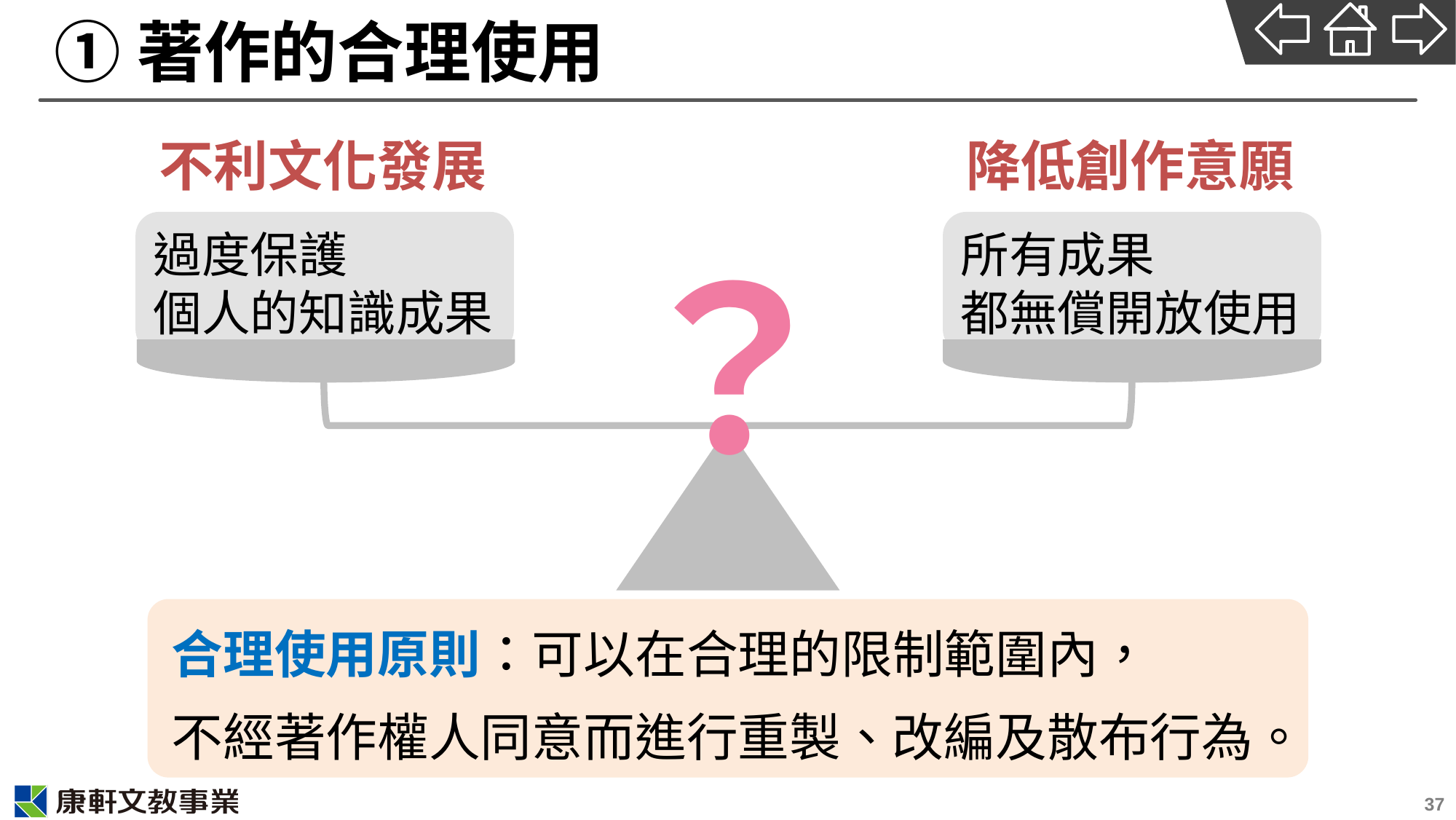

# ①著作的合理使用
不利文化發展
降低創作意願
過度保護
個人的知識成果
所有成果
都無償開放使用
？

合理使用原則：可以在合理的限制範圍內，
不經著作權人同意而進行重製、改編及散布行為。
37